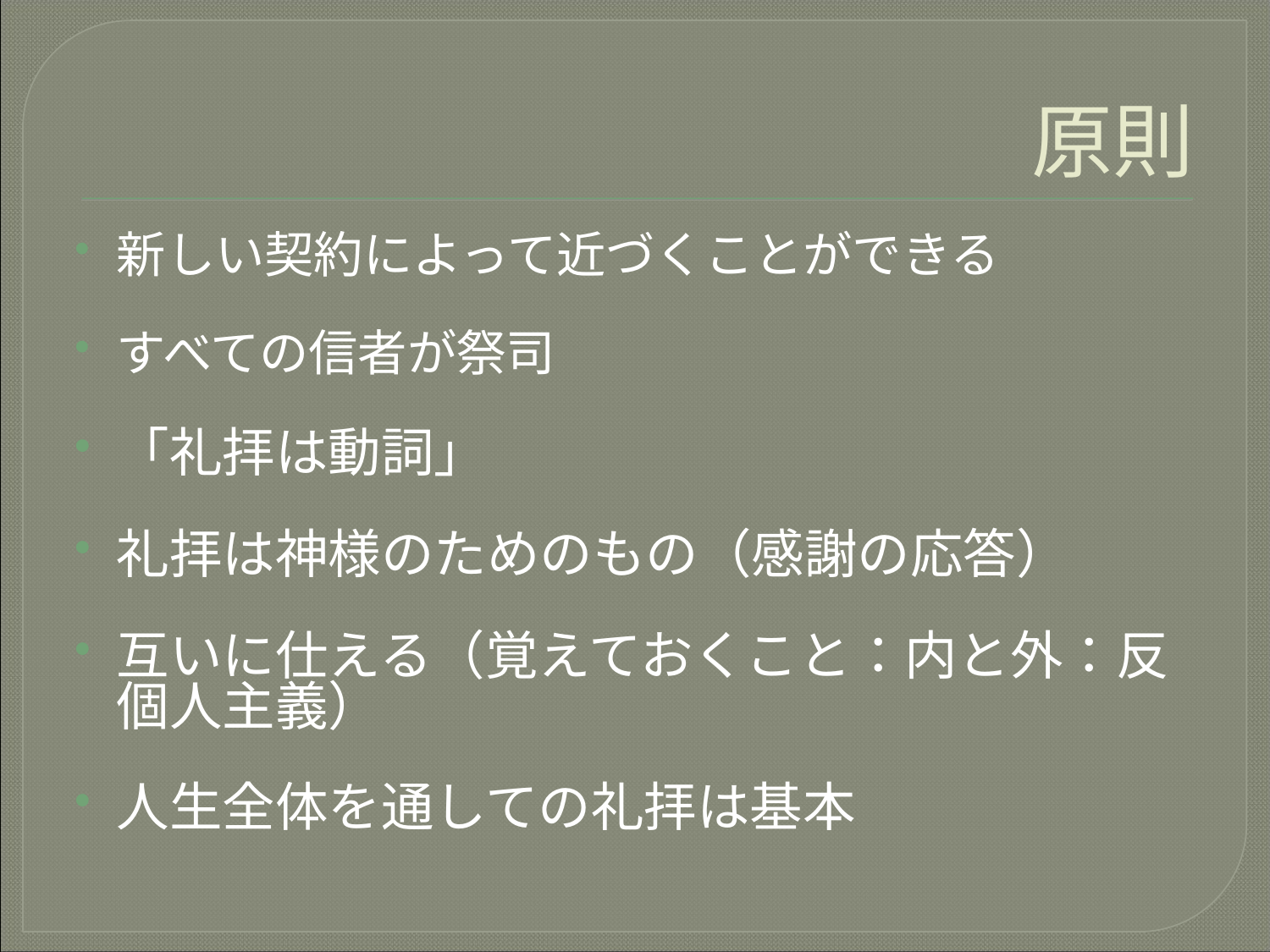

# 原則
新しい契約によって近づくことができる

すべての信者が祭司

「礼拝は動詞」

礼拝は神様のためのもの（感謝の応答）

互いに仕える（覚えておくこと：内と外：反個人主義）

人生全体を通しての礼拝は基本